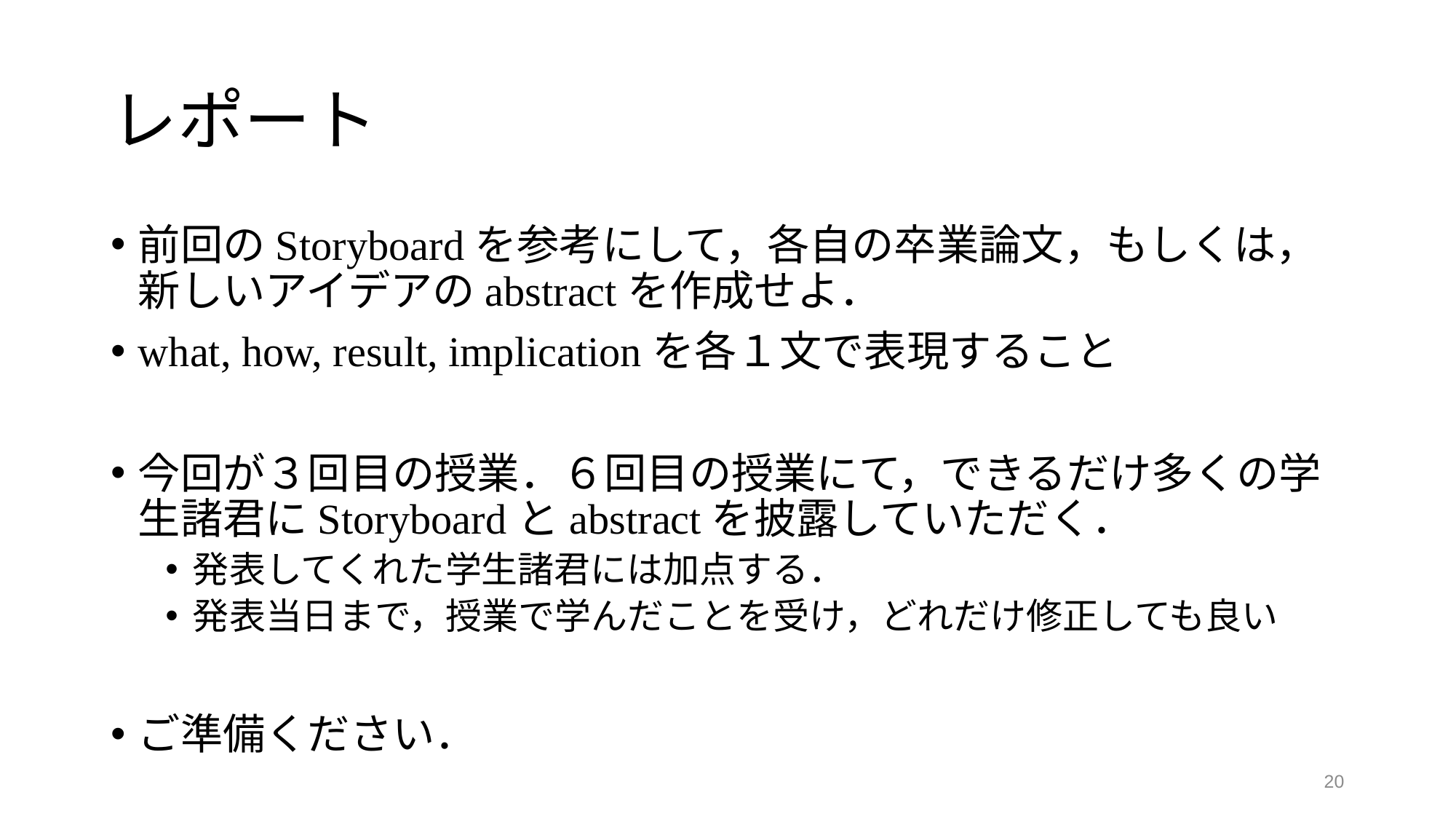

# レポート
前回のStoryboardを参考にして，各自の卒業論文，もしくは，新しいアイデアのabstractを作成せよ．
what, how, result, implicationを各１文で表現すること

今回が３回目の授業．６回目の授業にて，できるだけ多くの学生諸君にStoryboardとabstractを披露していただく．
発表してくれた学生諸君には加点する．
発表当日まで，授業で学んだことを受け，どれだけ修正しても良い

ご準備ください．
20